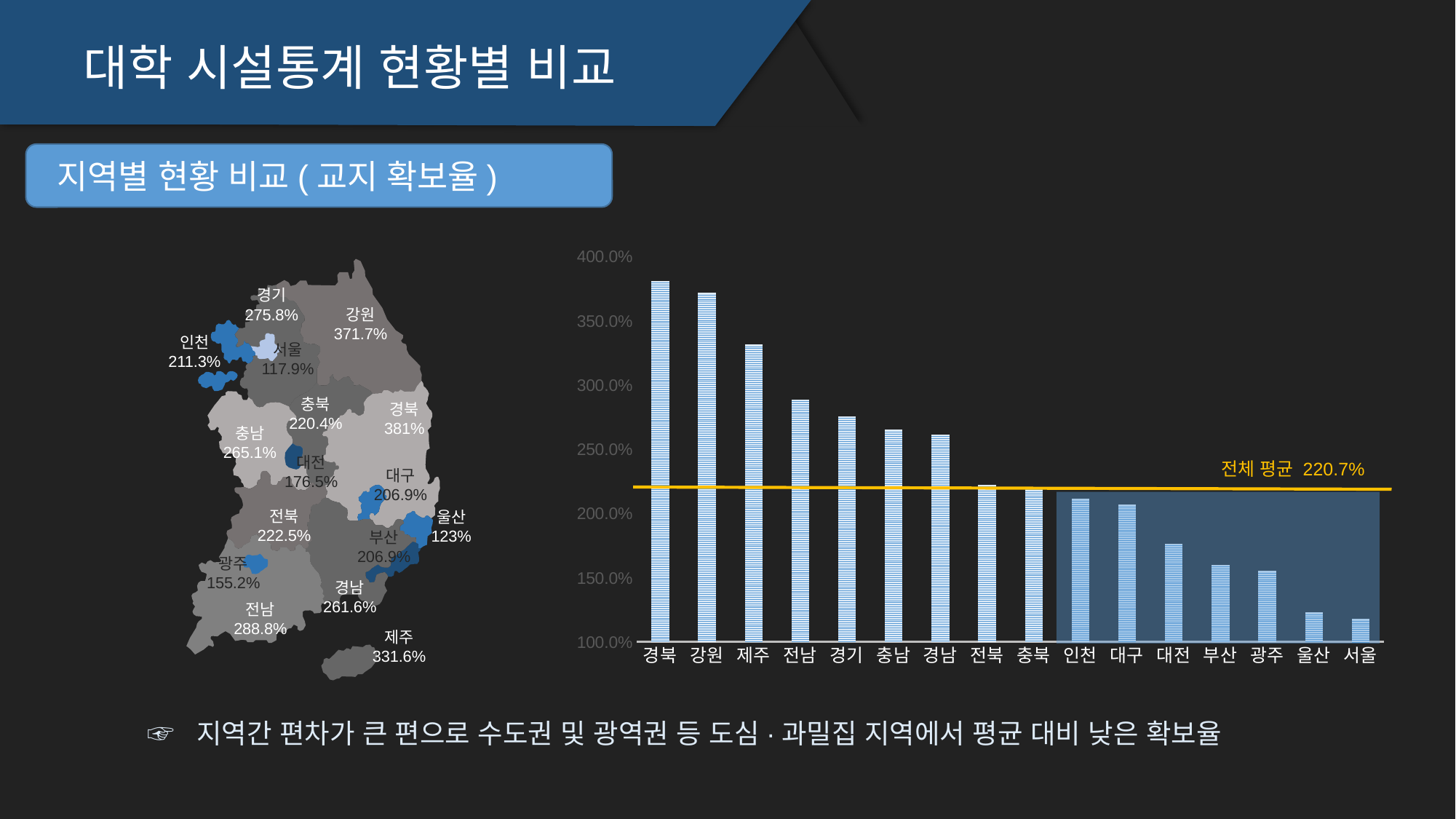

대학 시설통계 현황별 비교
 지역별 현황 비교(교지 확보율)

### Chart

| Category | 계열 1 |
|---|---|
| 경북 | 3.809687999189417 |
| 강원 | 3.7171100282520544 |
| 제주 | 3.3160354758408066 |
| 전남 | 2.8881288545353363 |
| 경기 | 2.757873144159396 |
| 충남 | 2.650505514483269 |
| 경남 | 2.616417862179948 |
| 전북 | 2.224793688951721 |
| 충북 | 2.2038473917476433 |
| 인천 | 2.112862726118362 |
| 대구 | 2.0685032271330996 |
| 대전 | 1.764530762539058 |
| 부산 | 1.5993012407774538 |
| 광주 | 1.5519489409510674 |
| 울산 | 1.2303156779763957 |
| 서울 | 1.1787473123952168 |
경기 275.8%

강원 371.7%

인천 211.3%

서울 117.9%

충북 220.4%

경북 381%
충남 265.1%

대전 176.5%
전체 평균 220.7%
대구 206.9%

전북 222.5%
울산 123%

부산 206.9%

광주 155.2%

경남 261.6%
전남 288.8%
제주 331.6%

☞  지역간 편차가 큰 편으로 수도권 및 광역권 등 도심·과밀집 지역에서 평균 대비 낮은 확보율